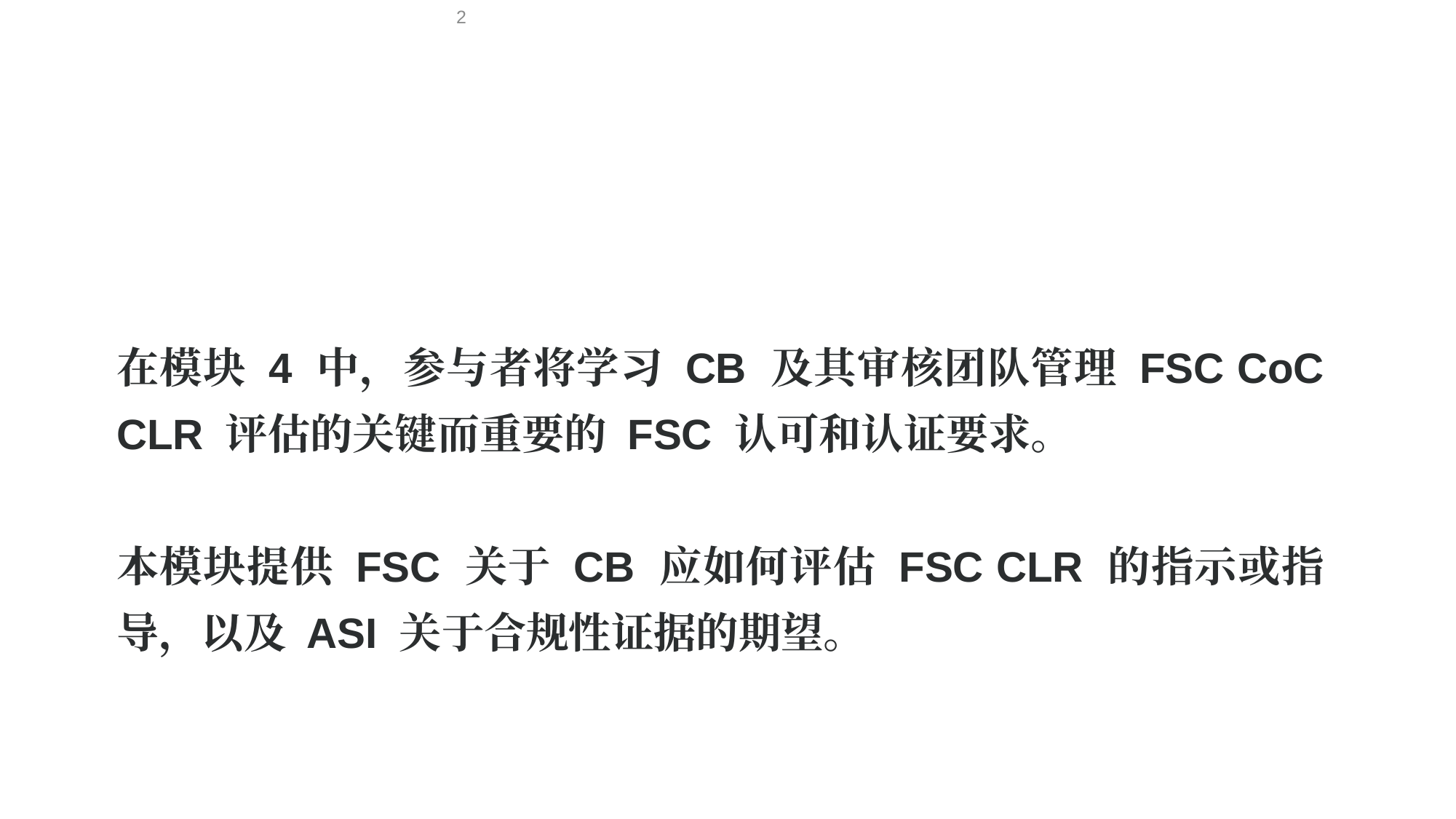

2
在模块 4 中，参与者将学习 CB 及其审核团队管理 FSC CoC CLR 评估的关键而重要的 FSC 认可和认证要求。
本模块提供 FSC 关于 CB 应如何评估 FSC CLR 的指示或指导，以及 ASI 关于合规性证据的期望。